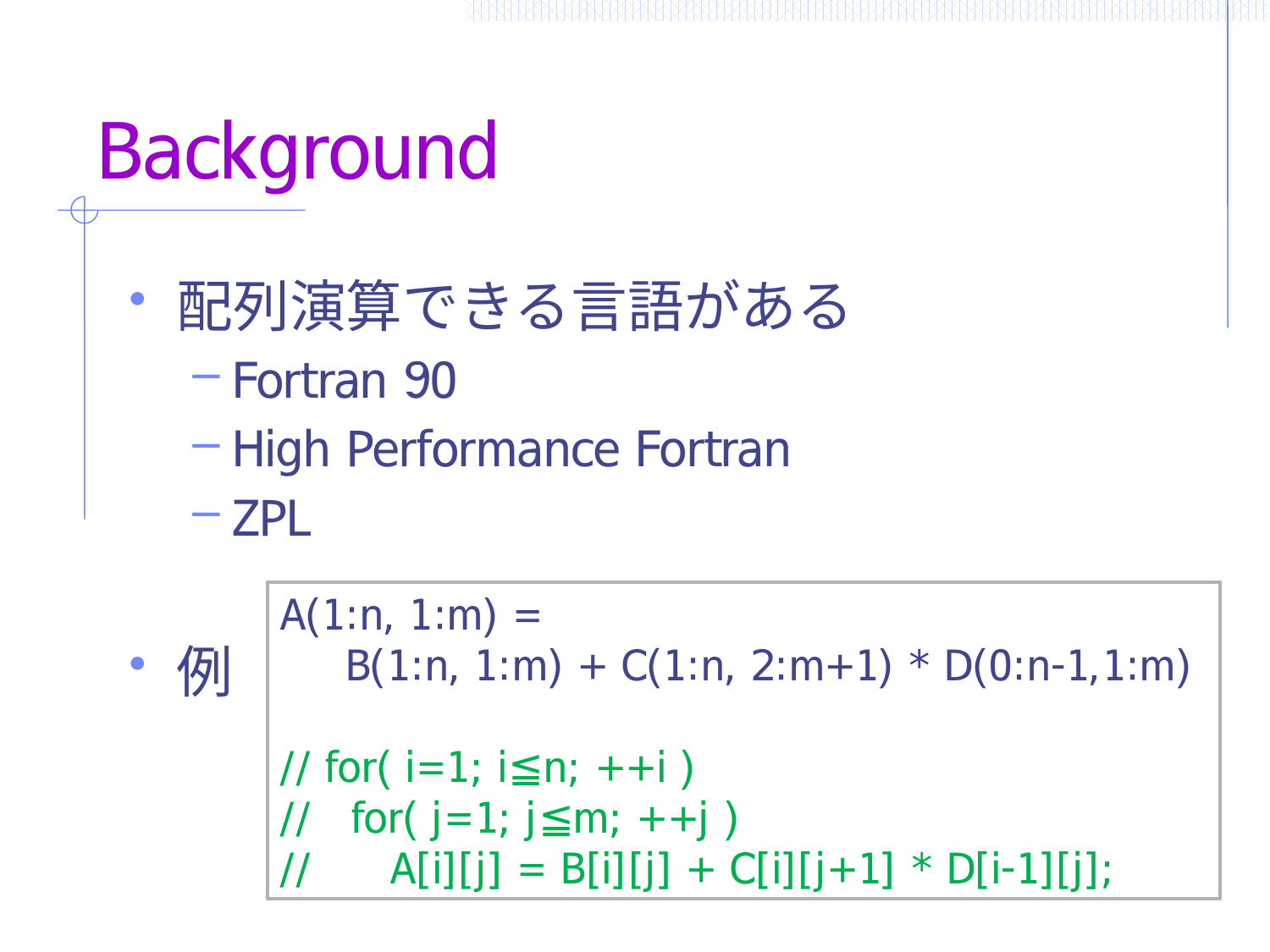

# Background
配列演算できる言語がある
Fortran 90
High Performance Fortran
ZPL

例

A(1:n, 1:m) =
     B(1:n, 1:m) + C(1:n, 2:m+1) * D(0:n-1,1:m)

// for( i=1; i≦n; ++i )
//   for( j=1; j≦m; ++j )
//      A[i][j] = B[i][j] + C[i][j+1] * D[i-1][j];